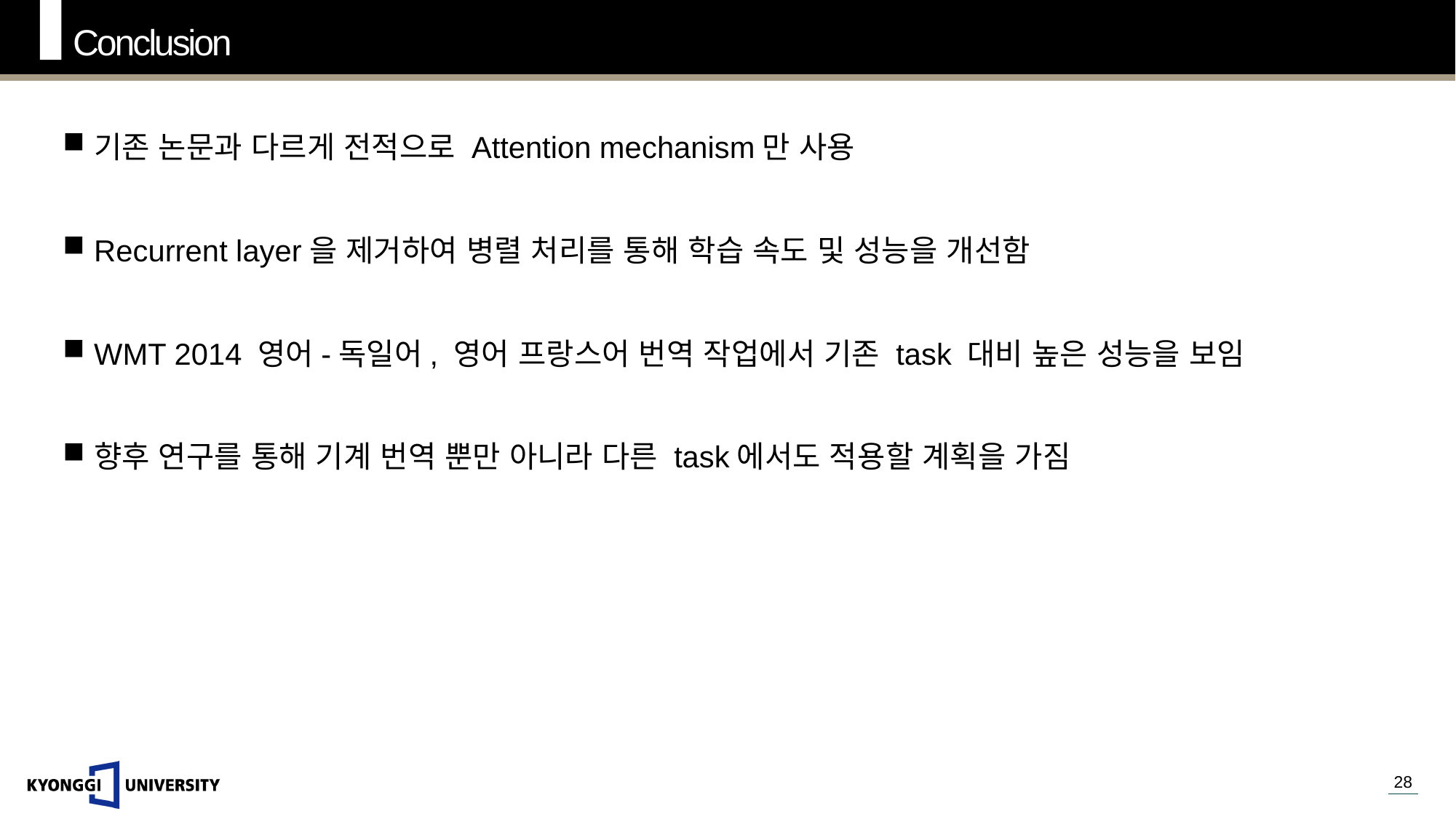

Conclusion
기존 논문과 다르게 전적으로 Attention mechanism만 사용

Recurrent layer을 제거하여 병렬 처리를 통해 학습 속도 및 성능을 개선함

WMT 2014 영어-독일어, 영어 프랑스어 번역 작업에서 기존 task 대비 높은 성능을 보임

향후 연구를 통해 기계 번역 뿐만 아니라 다른 task에서도 적용할 계획을 가짐